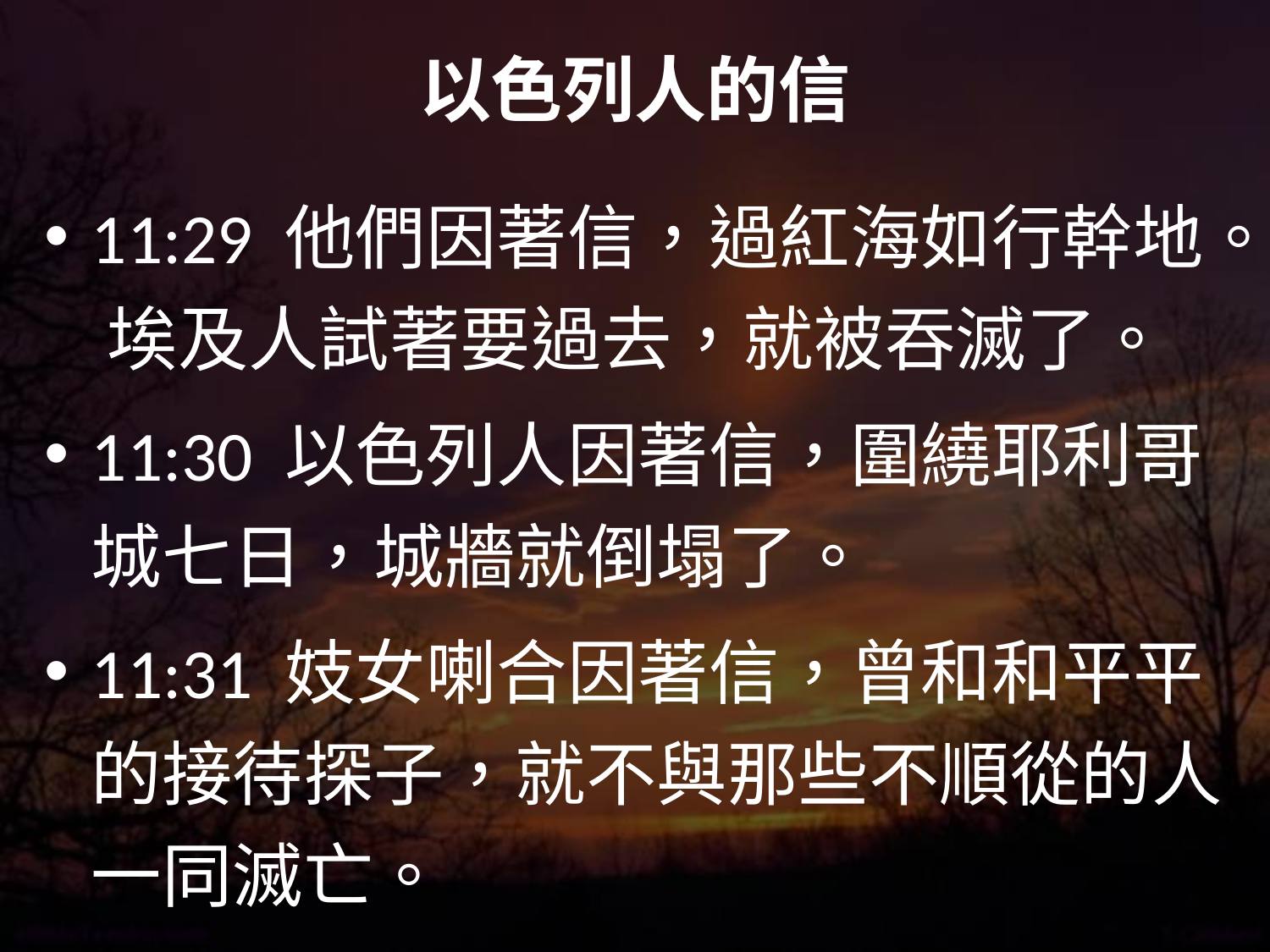

# 以色列人的信
11:29 他們因著信，過紅海如行幹地。 埃及人試著要過去，就被吞滅了。
11:30 以色列人因著信，圍繞耶利哥城七日，城牆就倒塌了。
11:31 妓女喇合因著信，曾和和平平的接待探子，就不與那些不順從的人一同滅亡。